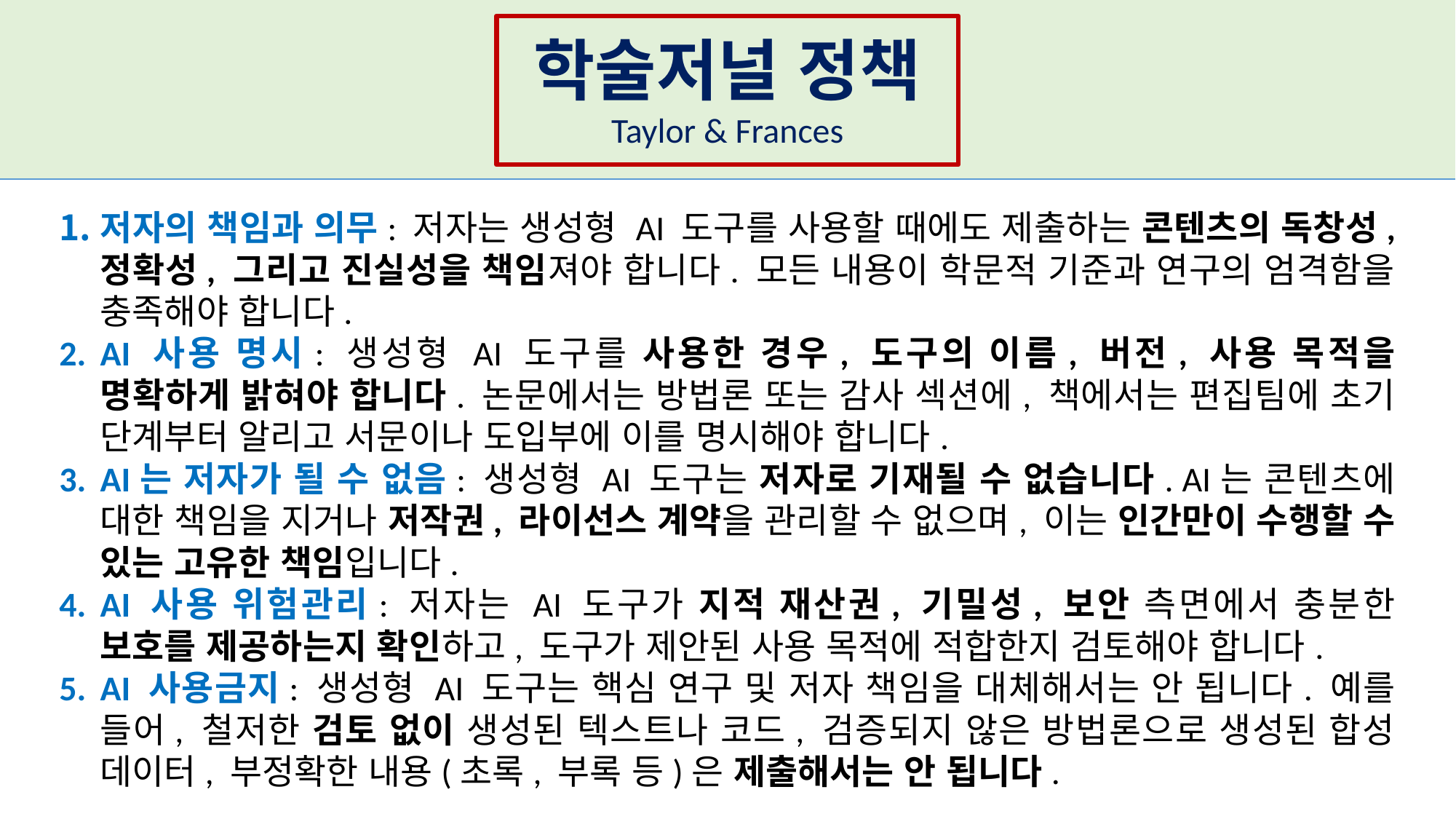

학술저널 정책
Taylor & Frances

저자의 책임과 의무: 저자는 생성형 AI 도구를 사용할 때에도 제출하는 콘텐츠의 독창성, 정확성, 그리고 진실성을 책임져야 합니다. 모든 내용이 학문적 기준과 연구의 엄격함을 충족해야 합니다.
AI 사용 명시: 생성형 AI 도구를 사용한 경우, 도구의 이름, 버전, 사용 목적을 명확하게 밝혀야 합니다. 논문에서는 방법론 또는 감사 섹션에, 책에서는 편집팀에 초기 단계부터 알리고 서문이나 도입부에 이를 명시해야 합니다.
AI는 저자가 될 수 없음: 생성형 AI 도구는 저자로 기재될 수 없습니다. AI는 콘텐츠에 대한 책임을 지거나 저작권, 라이선스 계약을 관리할 수 없으며, 이는 인간만이 수행할 수 있는 고유한 책임입니다.
AI 사용 위험관리: 저자는 AI 도구가 지적 재산권, 기밀성, 보안 측면에서 충분한 보호를 제공하는지 확인하고, 도구가 제안된 사용 목적에 적합한지 검토해야 합니다.
AI 사용금지: 생성형 AI 도구는 핵심 연구 및 저자 책임을 대체해서는 안 됩니다. 예를 들어, 철저한 검토 없이 생성된 텍스트나 코드, 검증되지 않은 방법론으로 생성된 합성 데이터, 부정확한 내용(초록, 부록 등)은 제출해서는 안 됩니다.